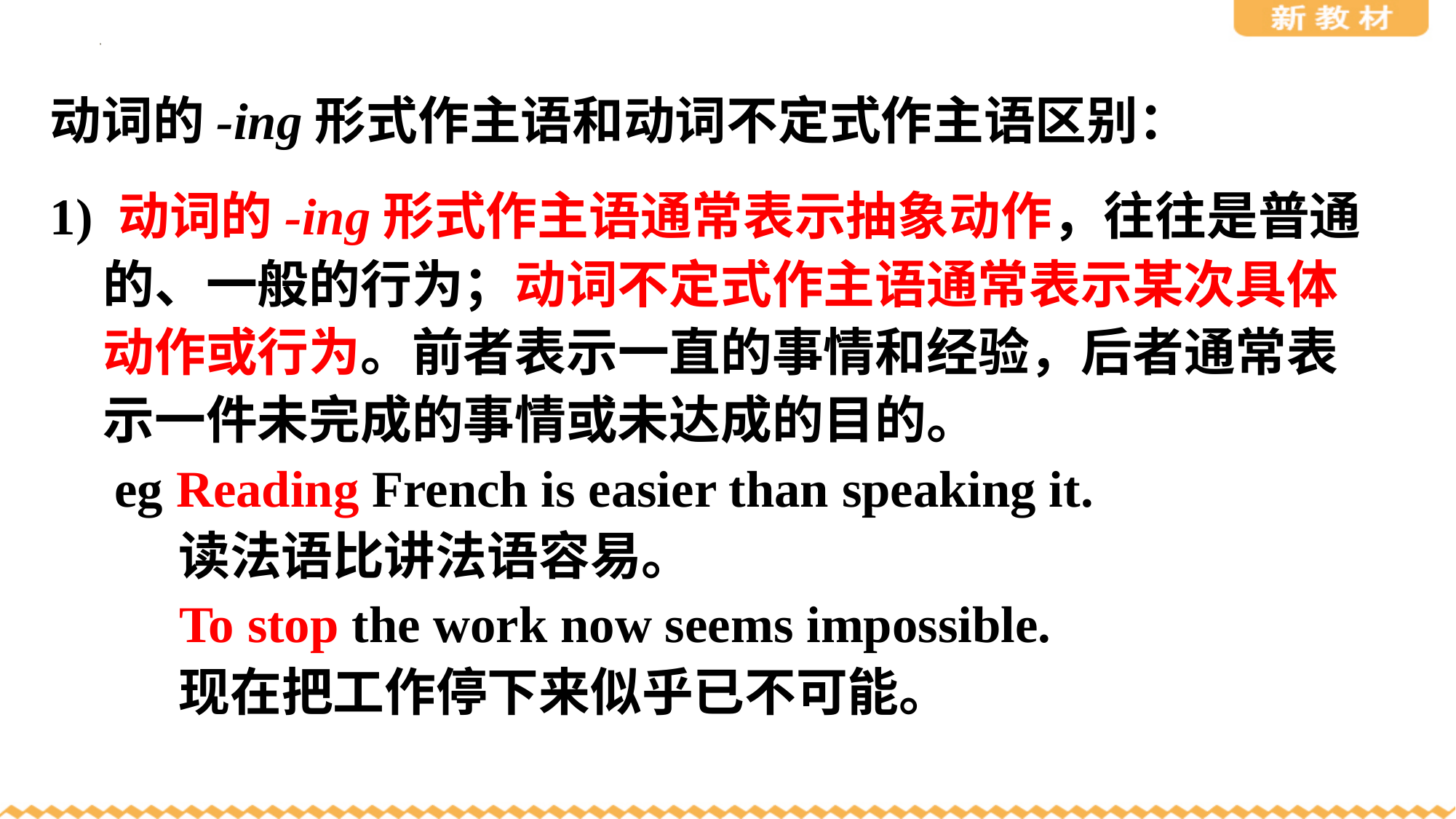

动词的-ing形式作主语和动词不定式作主语区别：
1) 动词的-ing形式作主语通常表示抽象动作，往往是普通的、一般的行为；动词不定式作主语通常表示某次具体动作或行为。前者表示一直的事情和经验，后者通常表示一件未完成的事情或未达成的目的。
     eg Reading French is easier than speaking it.
读法语比讲法语容易。
          To stop the work now seems impossible.
          现在把工作停下来似乎已不可能。